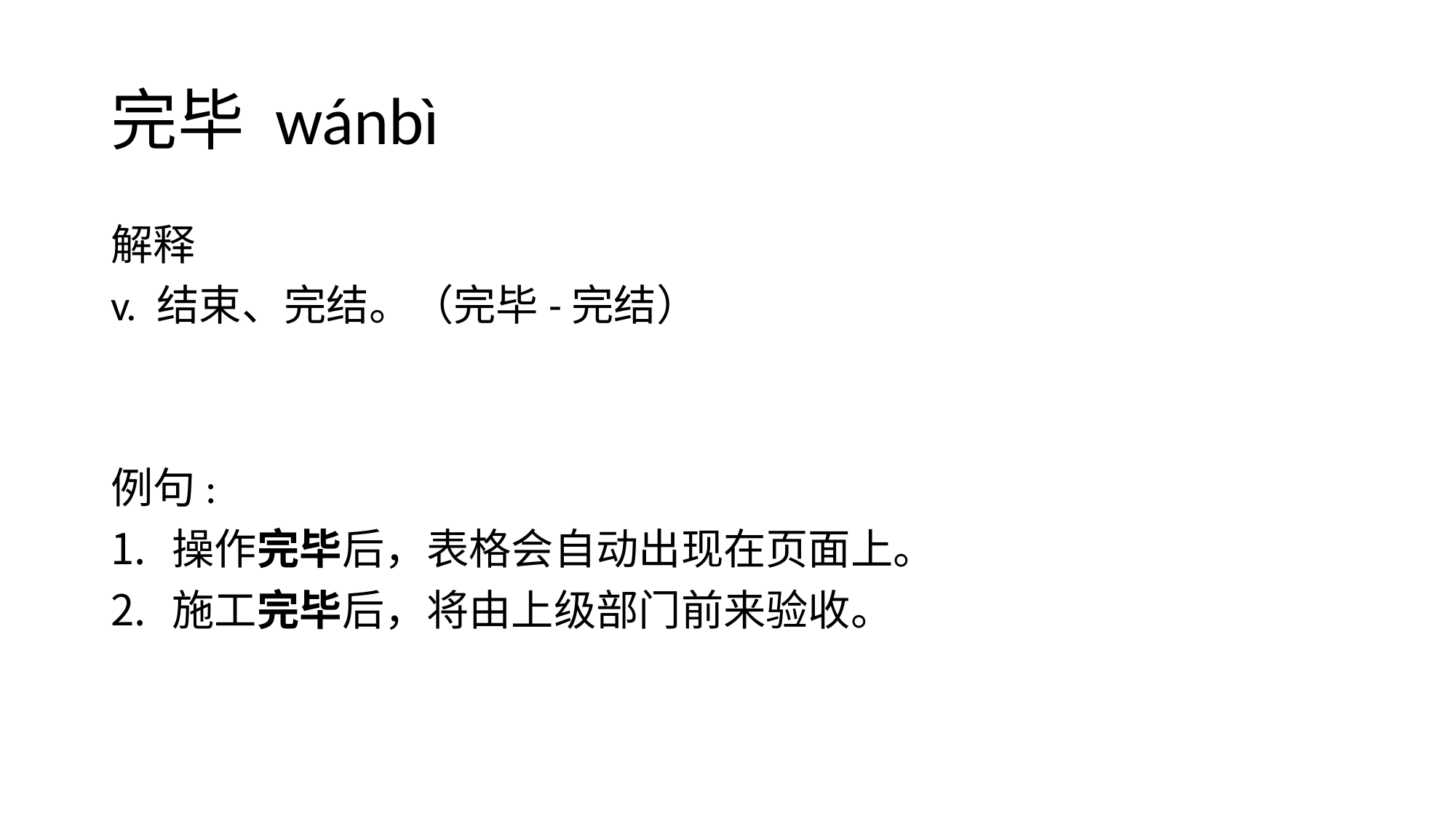

# 完毕 wánbì
解释
v. 结束、完结。（完毕-完结）

例句:
操作完毕后，表格会自动出现在页面上。
施工完毕后，将由上级部门前来验收。